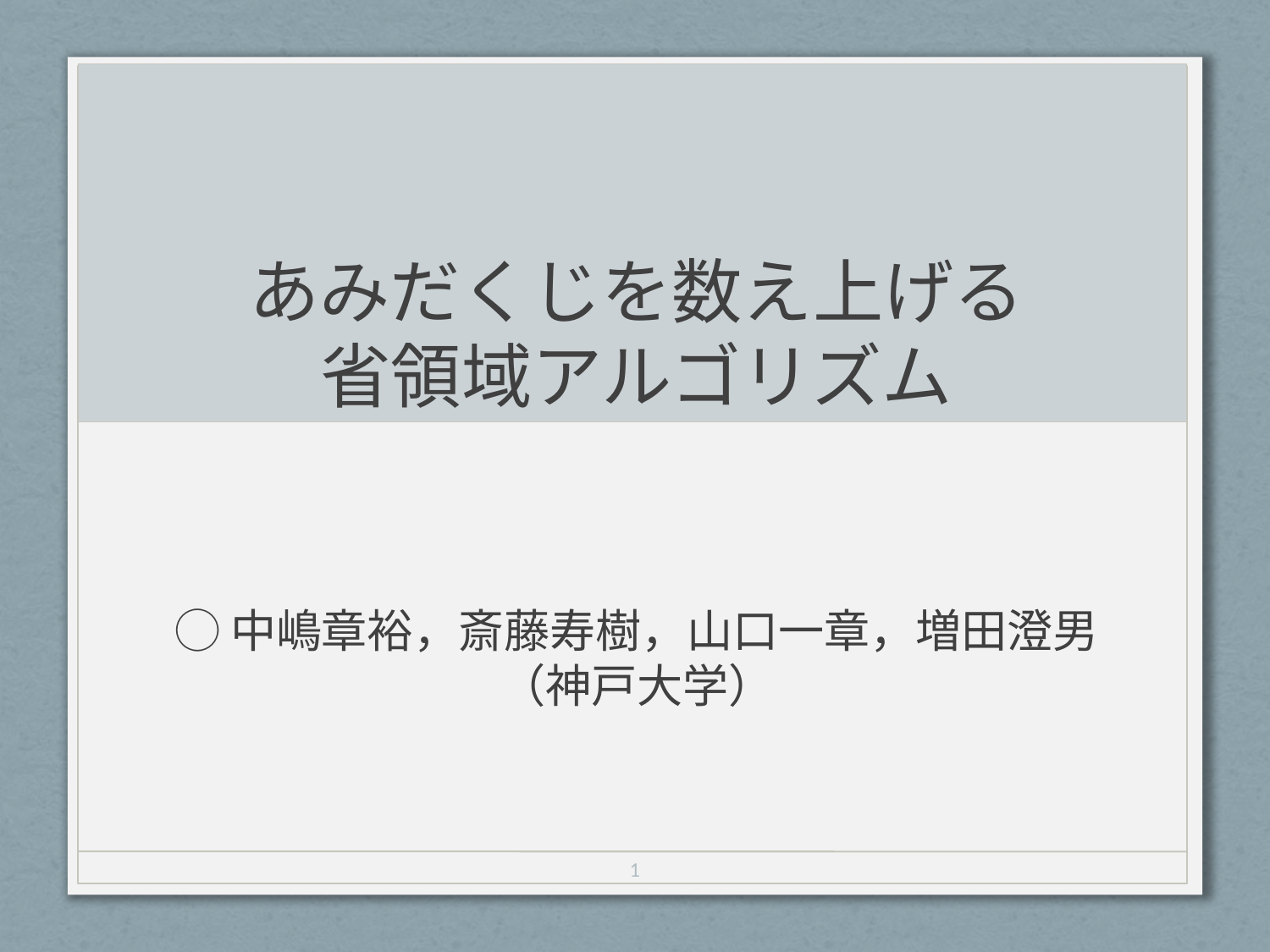

# あみだくじを数え上げる 省領域アルゴリズム

◯中嶋章裕，斎藤寿樹，山口一章，増田澄男（神戸大学）
1